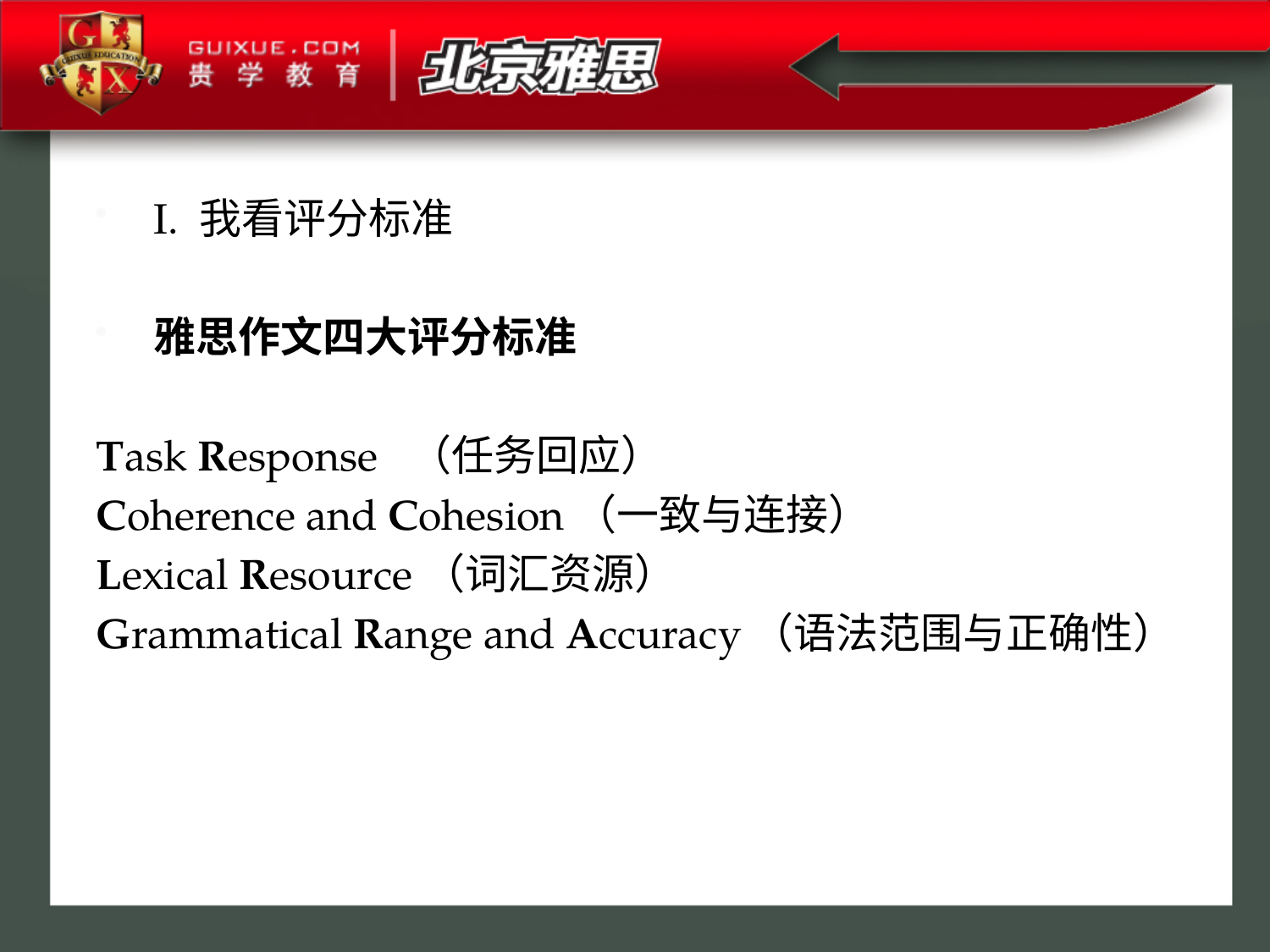

I. 我看评分标准

雅思作文四大评分标准

Task Response  （任务回应）
Coherence and Cohesion（一致与连接）
Lexical Resource（词汇资源）
Grammatical Range and Accuracy（语法范围与正确性）